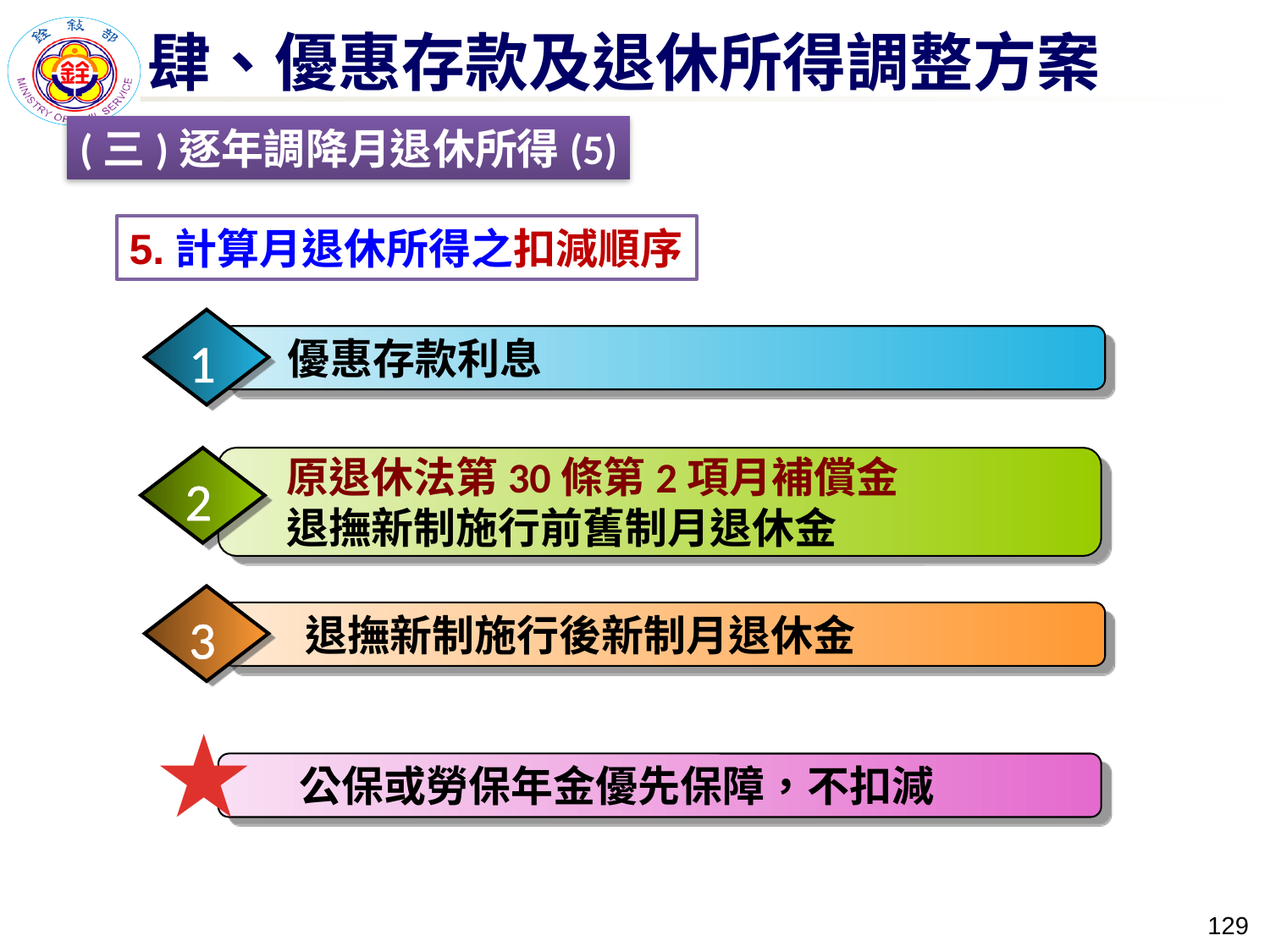

肆、優惠存款及退休所得調整方案
(三)逐年調降月退休所得(5)
5.計算月退休所得之扣減順序

1
優惠存款利息

原退休法第30條第2項月補償金
退撫新制施行前舊制月退休金
2

3
      退撫新制施行後新制月退休金
★
        公保或勞保年金優先保障，不扣減
129